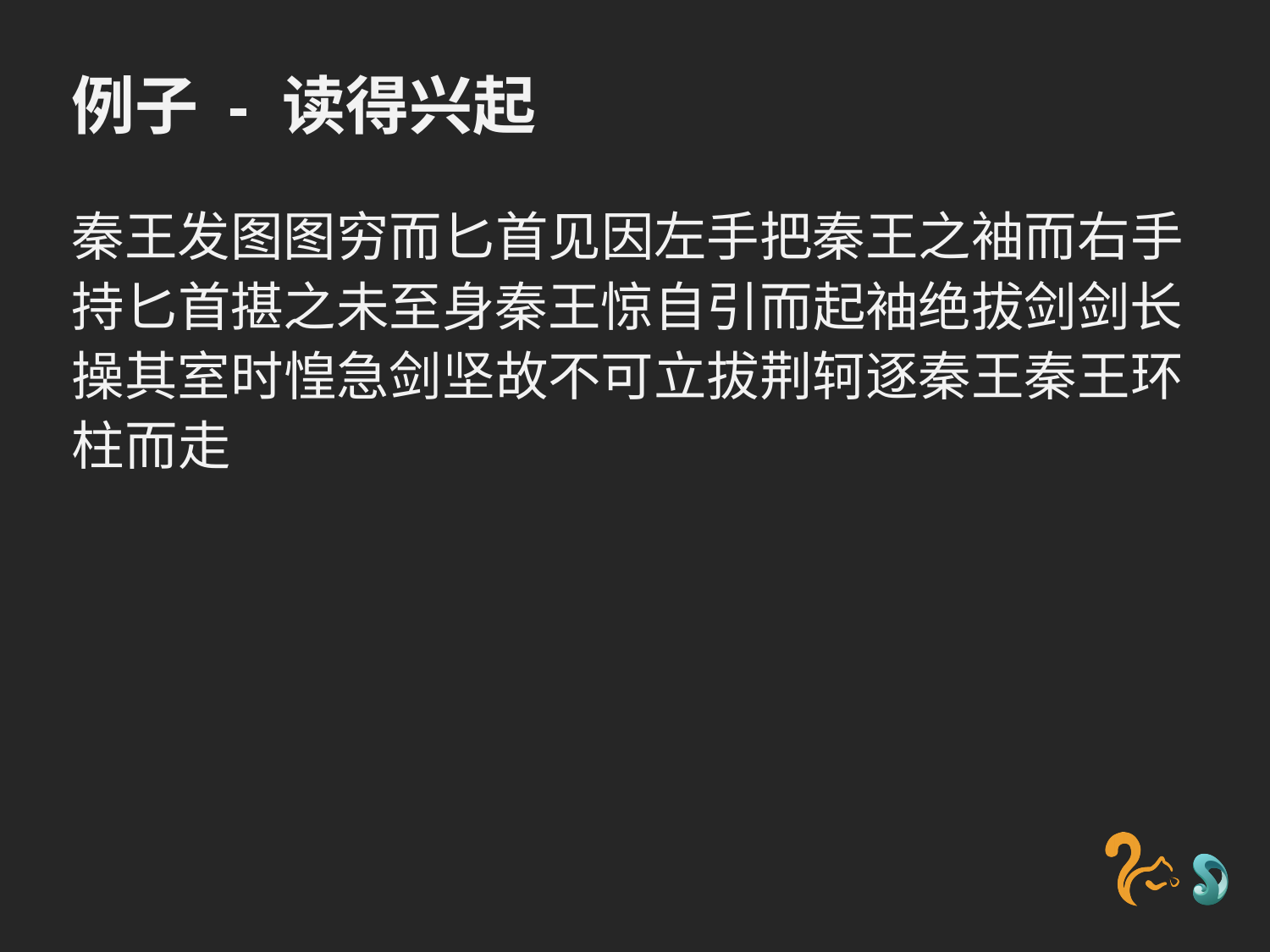

# 例子 - 读得兴起
秦王发图图穷而匕首见因左手把秦王之袖而右手持匕首揕之未至身秦王惊自引而起袖绝拔剑剑长操其室时惶急剑坚故不可立拔荆轲逐秦王秦王环柱而走